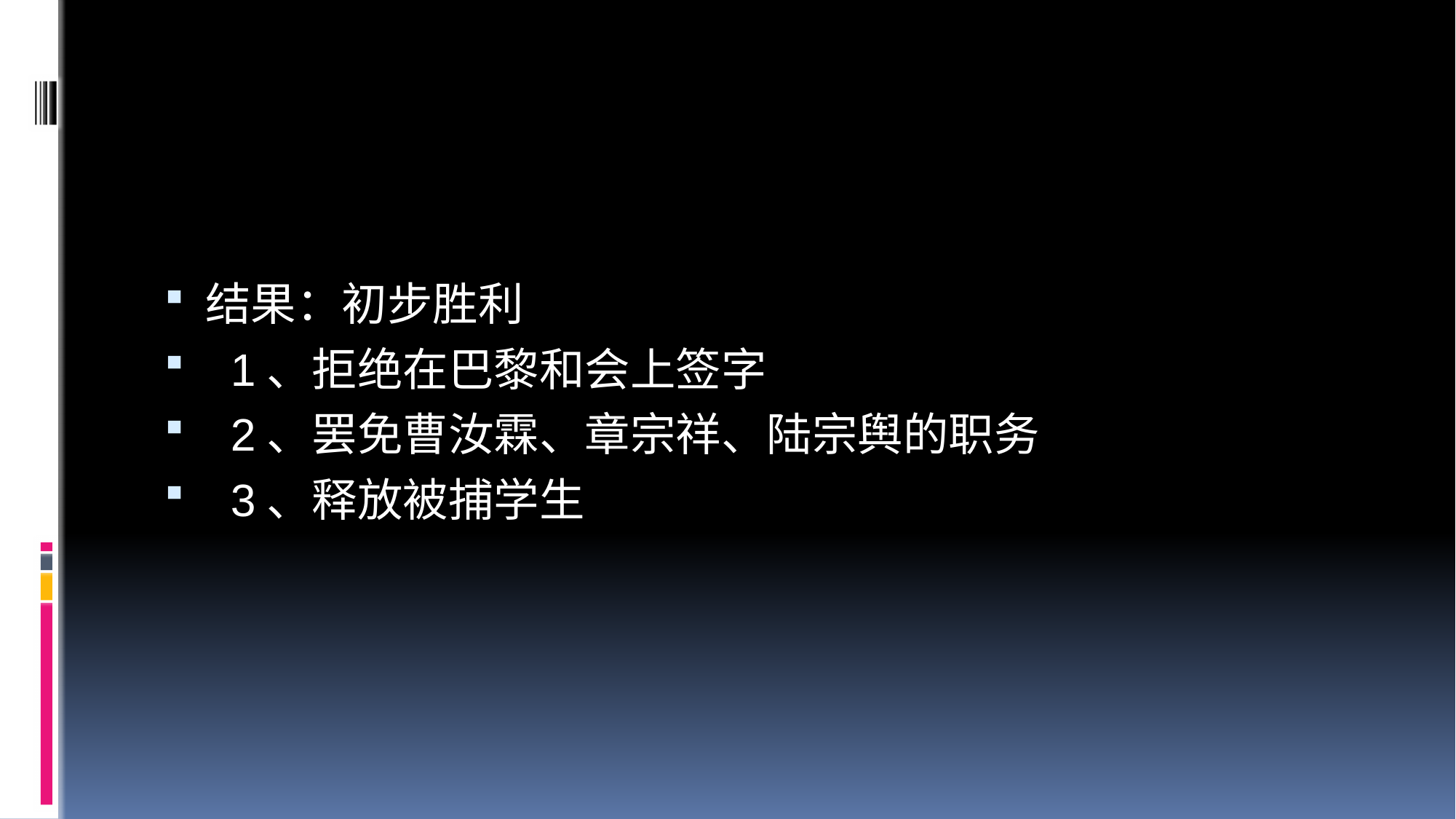

#
结果：初步胜利
  1、拒绝在巴黎和会上签字
  2、罢免曹汝霖、章宗祥、陆宗舆的职务
  3、释放被捕学生